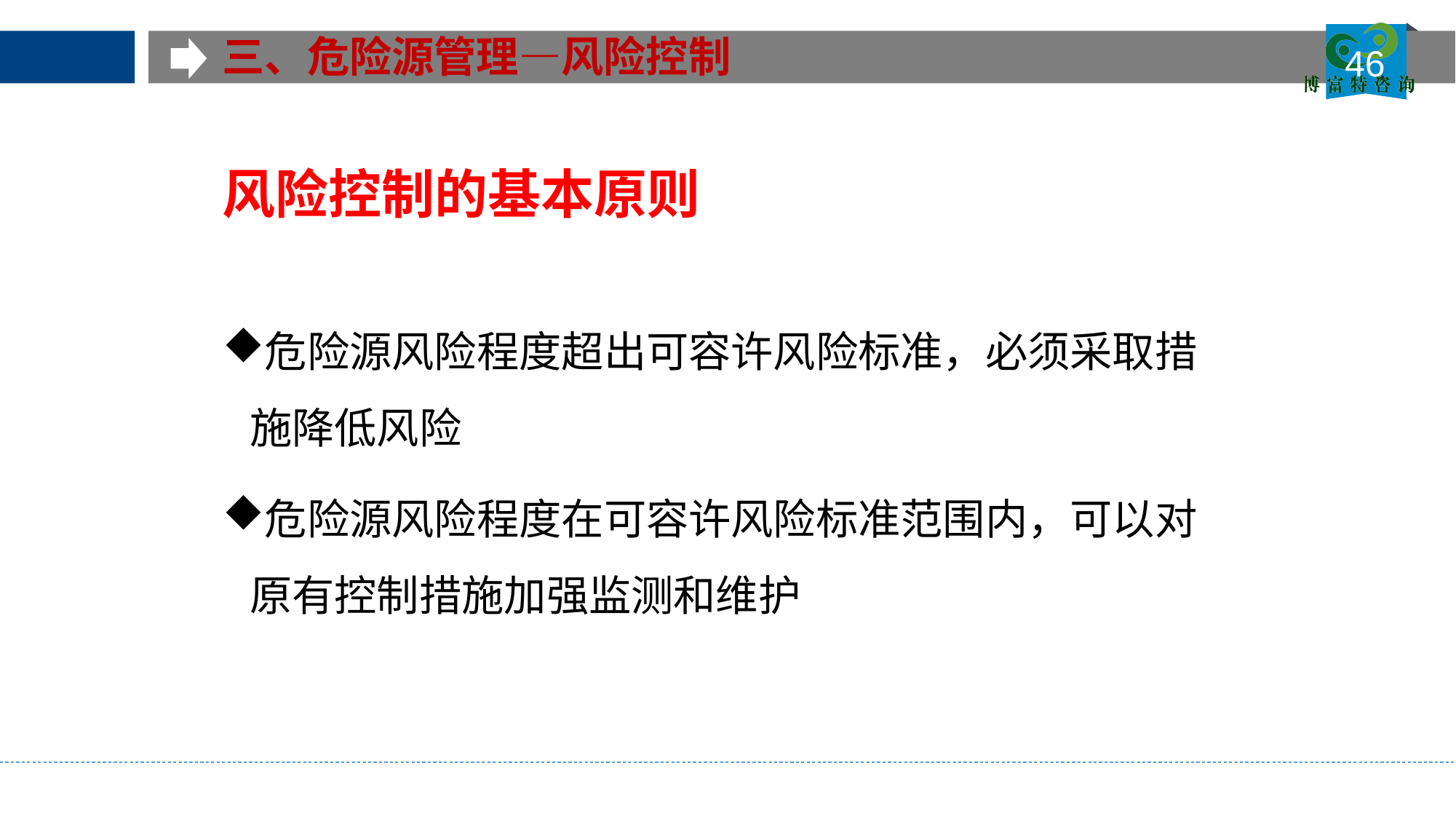

三、危险源管理—风险控制
46
# 风险控制的基本原则
危险源风险程度超出可容许风险标准，必须采取措施降低风险
危险源风险程度在可容许风险标准范围内，可以对原有控制措施加强监测和维护